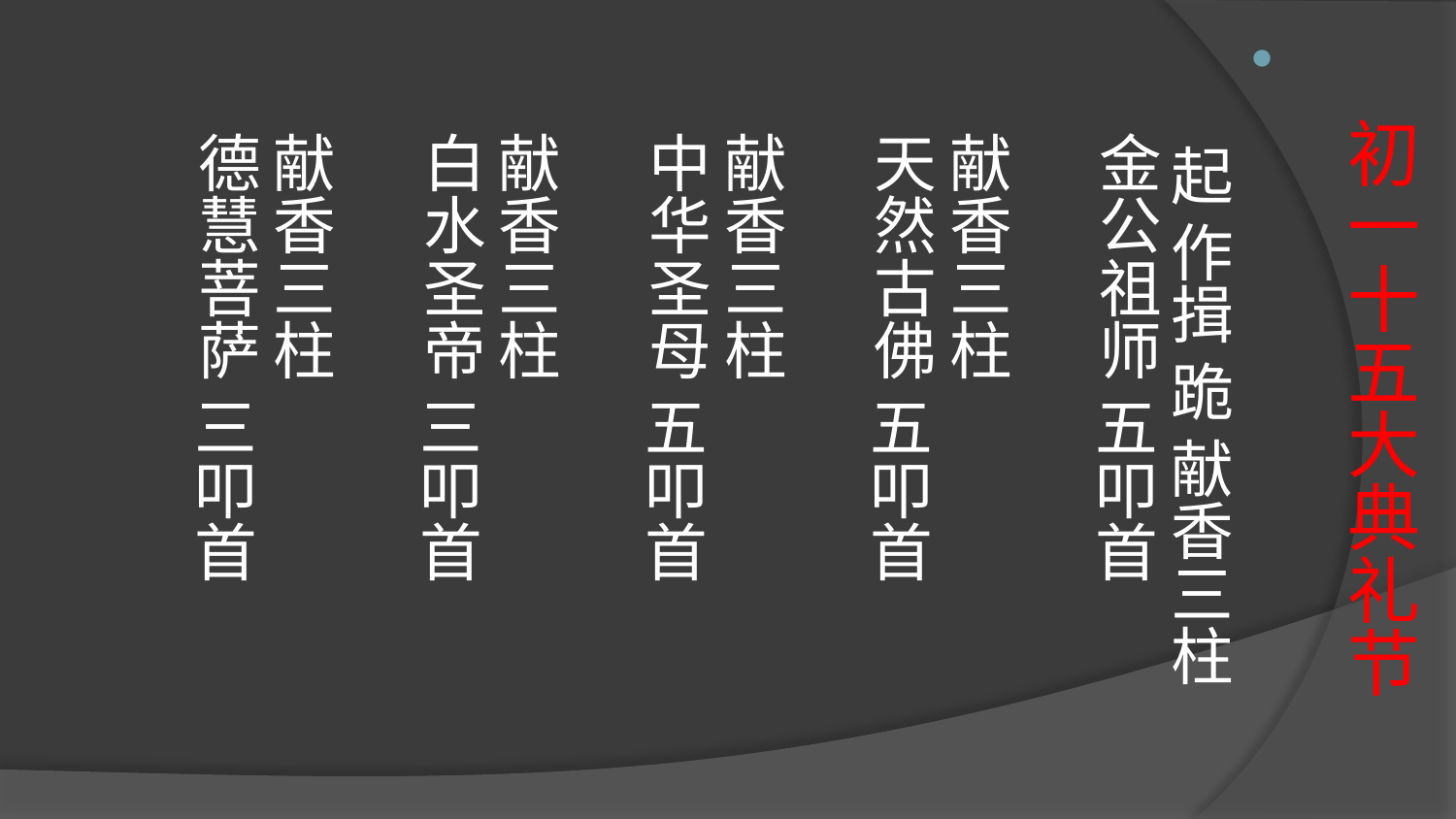

# 初一十五大典礼节
  起 作揖 跪 献香三柱
  金公祖师 五叩首
  献香三柱
  天然古佛 五叩首
     
  献香三柱
  中华圣母 五叩首
      
  献香三柱
  白水圣帝 三叩首
               
  献香三柱
  德慧菩萨 三叩首